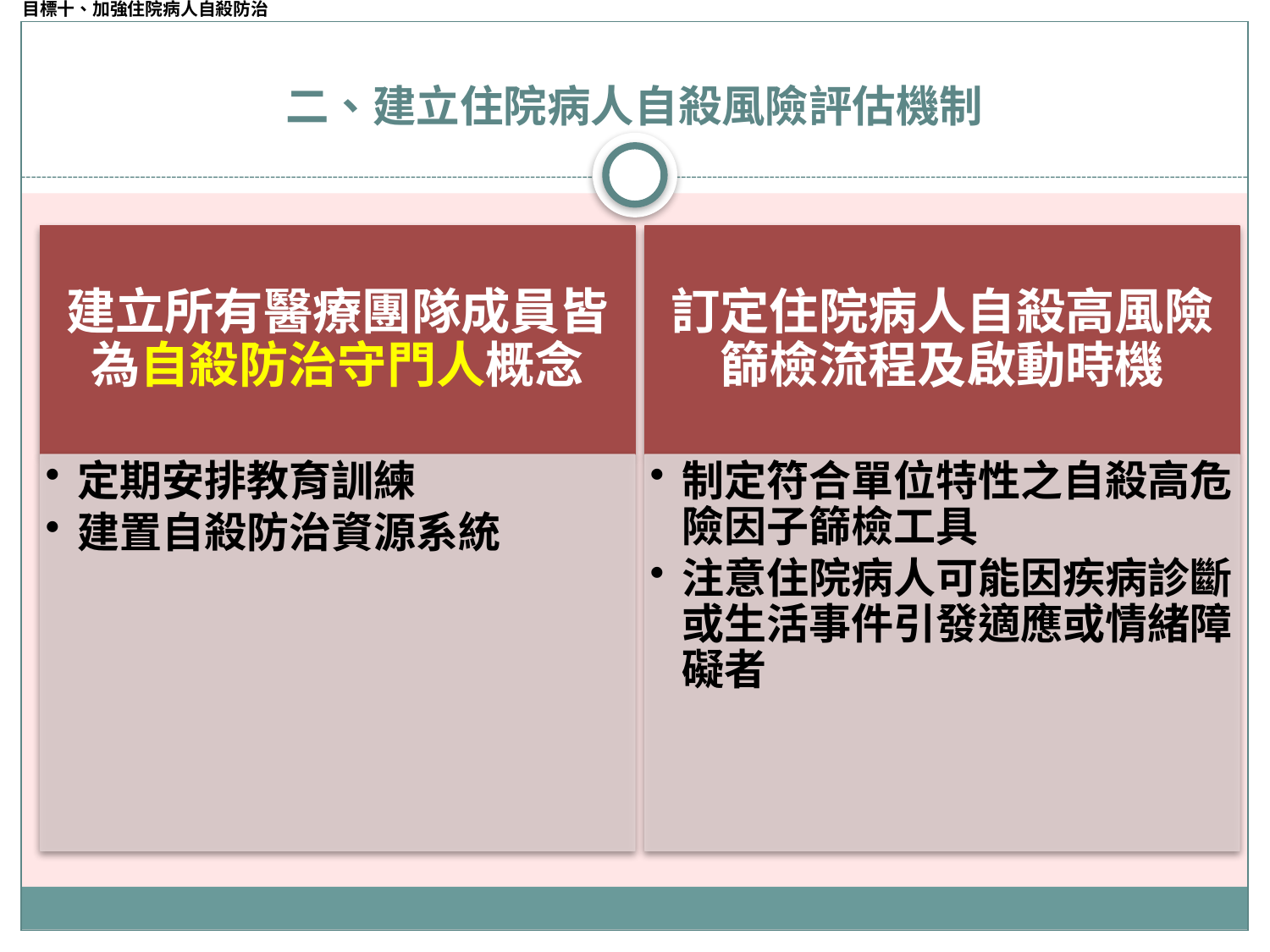

# 二、建立住院病人自殺風險評估機制
建立所有醫療團隊成員皆為自殺防治守門人概念
定期安排教育訓練
建置自殺防治資源系統
訂定住院病人自殺高風險篩檢流程及啟動時機
制定符合單位特性之自殺高危險因子篩檢工具
注意住院病人可能因疾病診斷或生活事件引發適應或情緒障礙者